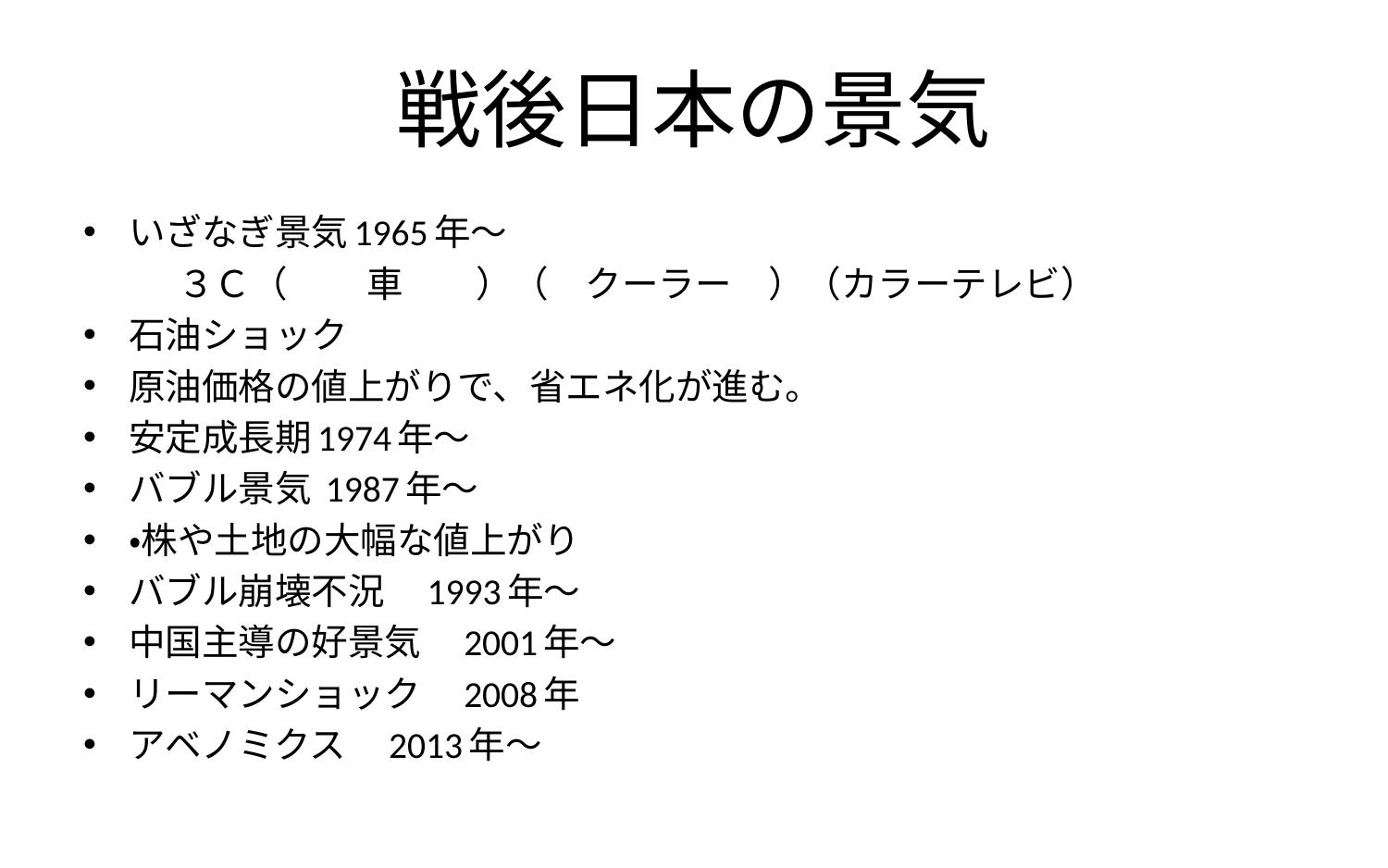

# 戦後日本の景気
いざなぎ景気1965年～
　	３Ｃ（	車　　）（　クーラー　）（カラーテレビ）
石油ショック
	原油価格の値上がりで、省エネ化が進む。
安定成長期1974年～
バブル景気 1987年～
	・株や土地の大幅な値上がり
バブル崩壊不況　1993年～
中国主導の好景気　2001年～
リーマンショック　2008年
アベノミクス　2013年～